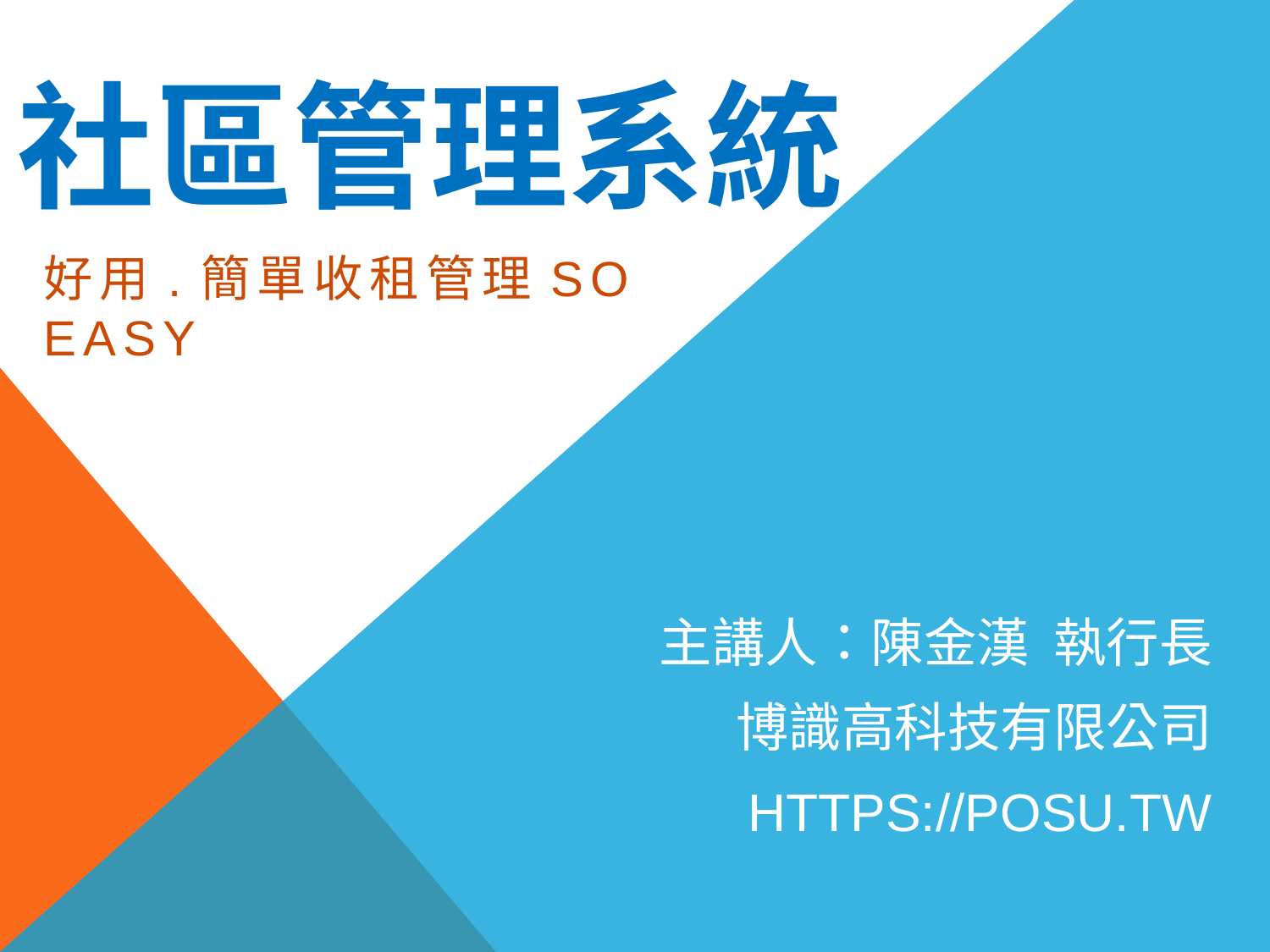

# 社區管理系統
好用.簡單收租管理so easy
主講人：陳金漢  執行長

博識高科技有限公司

https://posu.tw